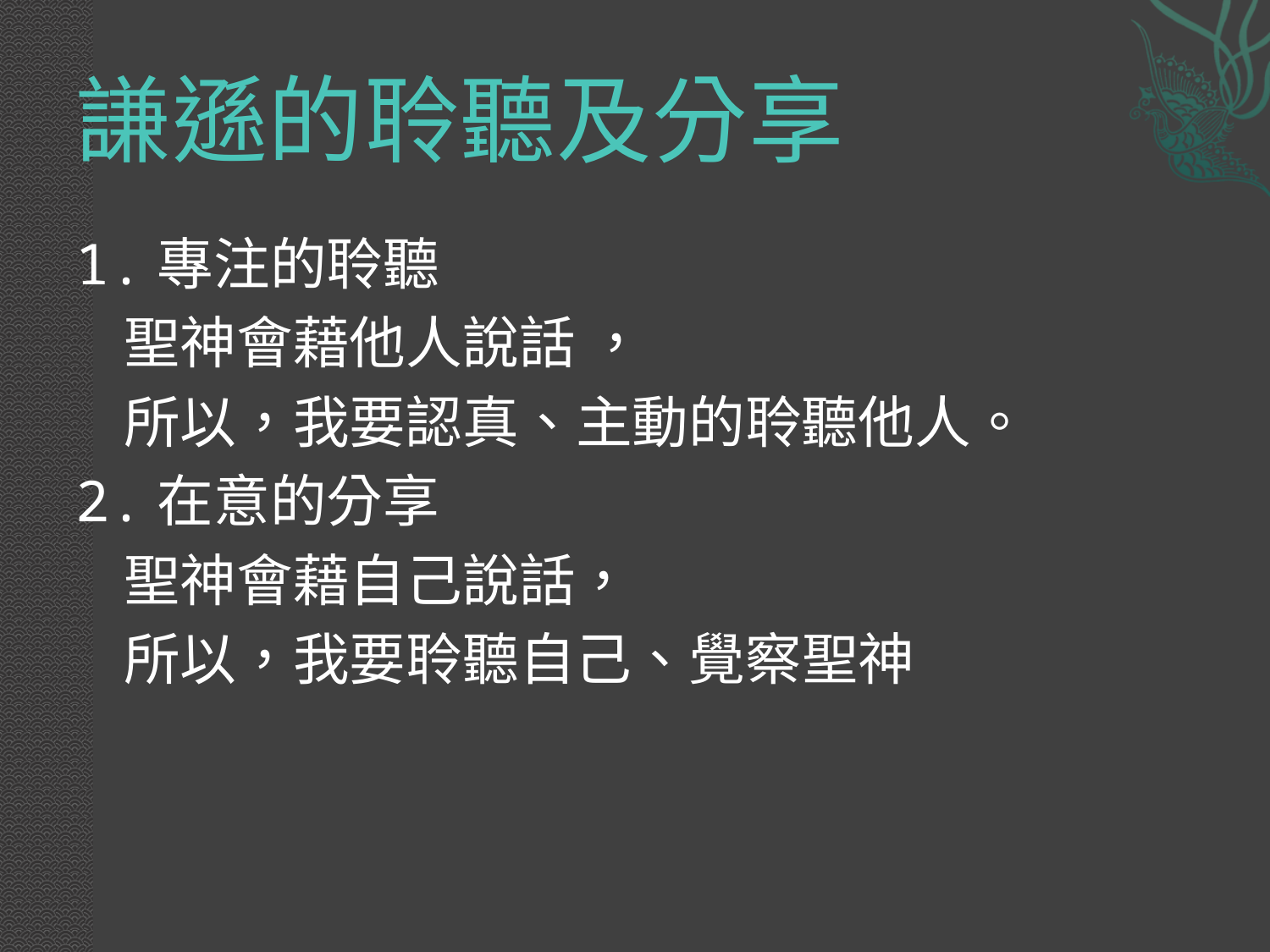

# 謙遜的聆聽及分享
1.專注的聆聽
	聖神會藉他人說話 ，
	所以，我要認真、主動的聆聽他人。
2.在意的分享
	聖神會藉自己說話，
	所以，我要聆聽自己、覺察聖神